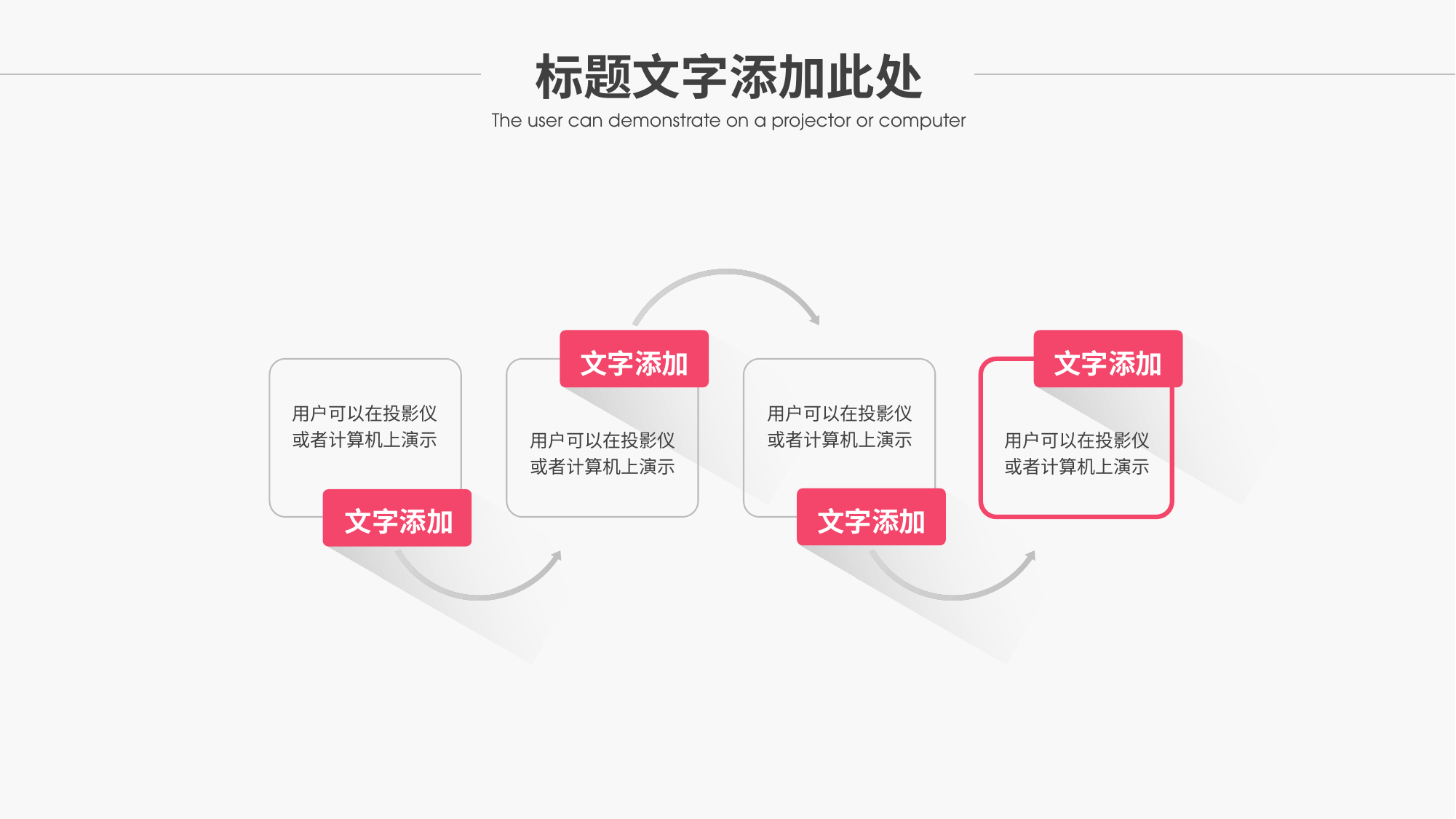

标题文字添加此处
The user can demonstrate on a projector or computer

文字添加
文字添加

用户可以在投影仪或者计算机上演示
用户可以在投影仪或者计算机上演示

用户可以在投影仪或者计算机上演示
用户可以在投影仪或者计算机上演示

文字添加
文字添加